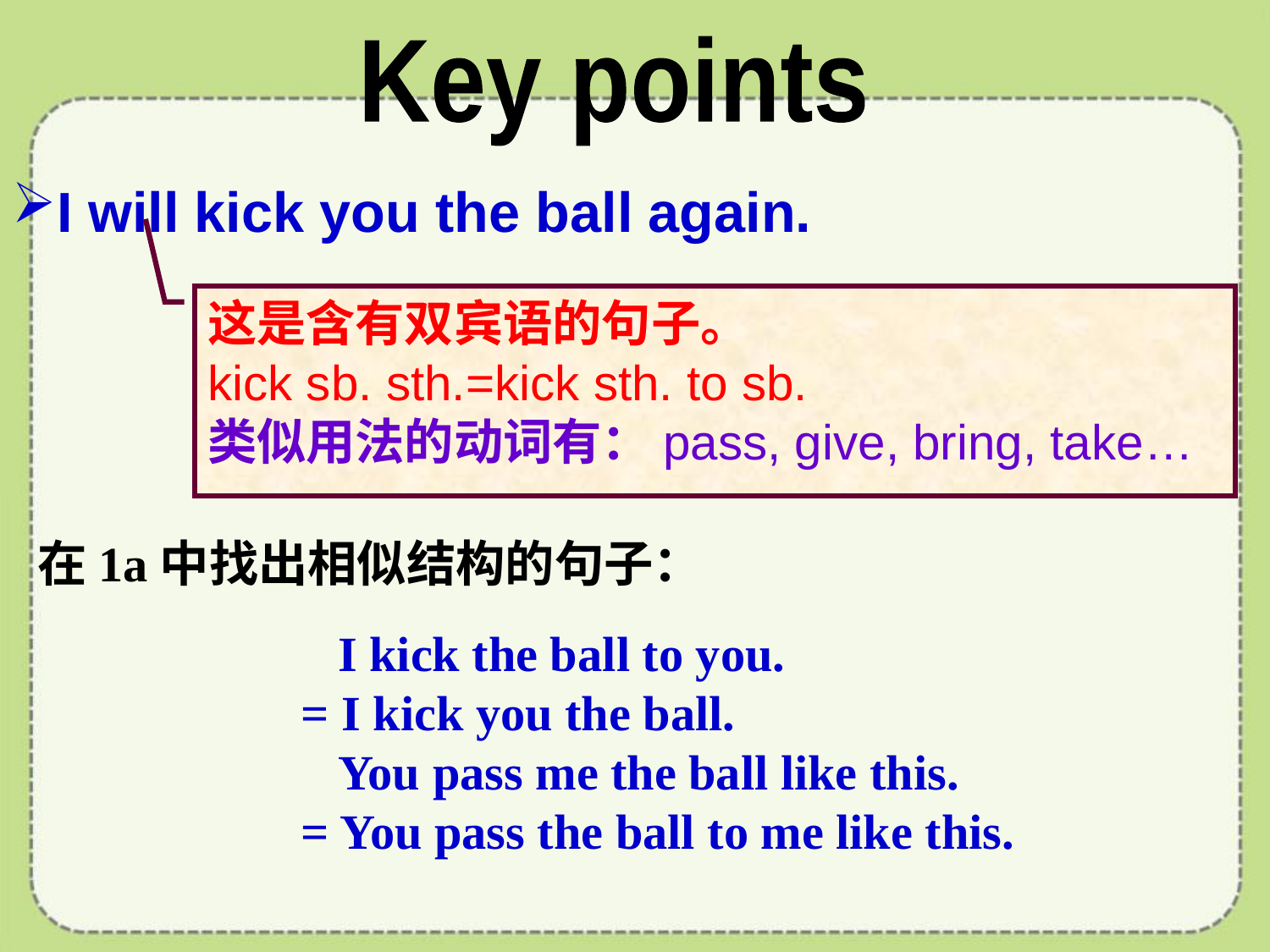

Key points
I will kick you the ball again.
这是含有双宾语的句子。
kick sb. sth.=kick sth. to sb.
类似用法的动词有：pass, give, bring, take…
在1a中找出相似结构的句子：
   I kick the ball to you.
= I kick you the ball.
   You pass me the ball like this.
= You pass the ball to me like this.